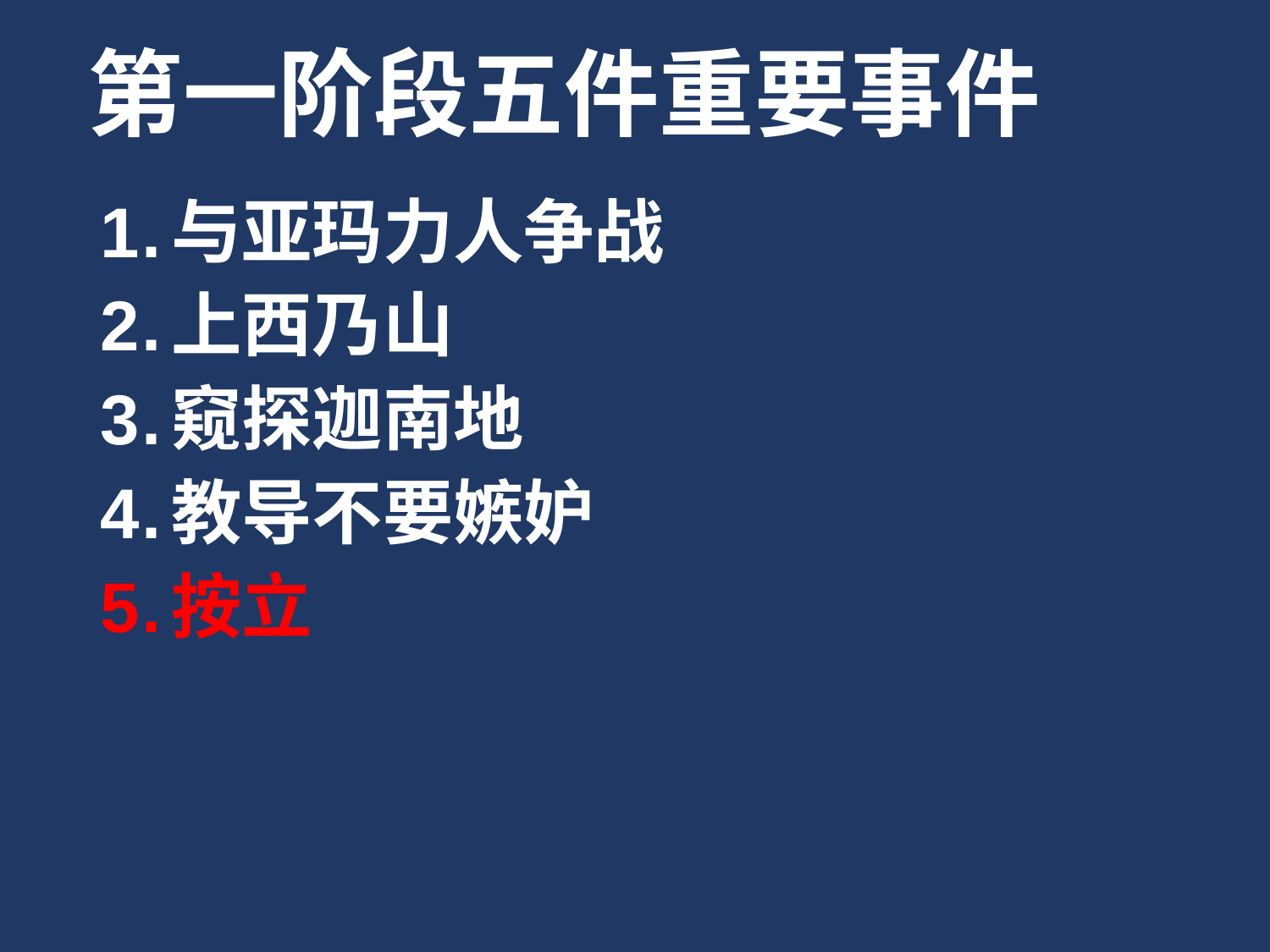

# 第一阶段五件重要事件
与亚玛力人争战
上西乃山
窥探迦南地
教导不要嫉妒
按立